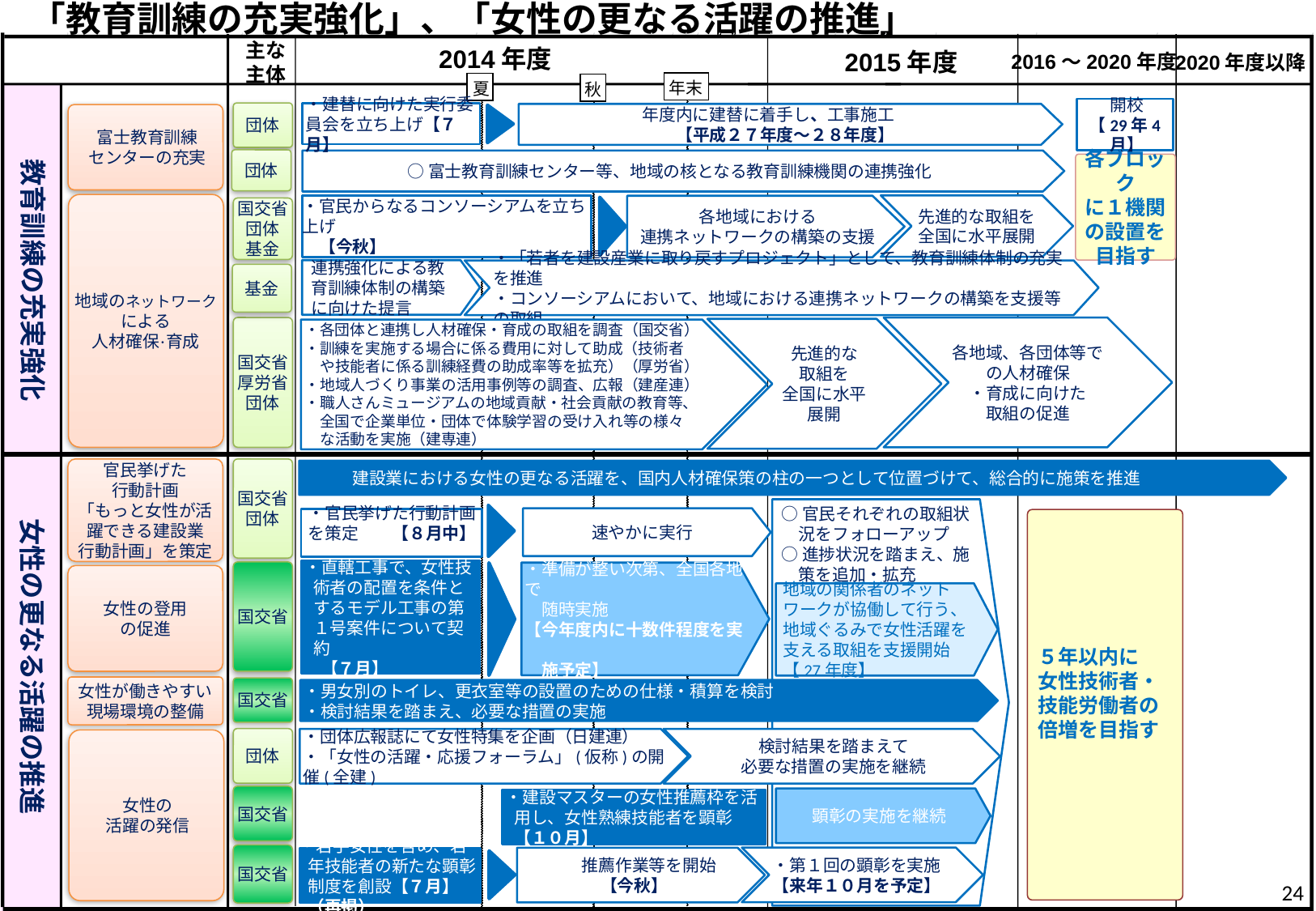

「教育訓練の充実強化」、「女性の更なる活躍の推進」

2014年度
2015年度
2016～2020年度
2020年度以降

年末

夏

秋

主な
主体

教育訓練の充実強化
開校
【29年4月】
団体
・建替に向けた実行委員会を立ち上げ【７月】
年度内に建替に着手し、工事施工
【平成２７年度～２８年度】
富士教育訓練
センターの充実

団体
○富士教育訓練センター等、地域の核となる教育訓練機関の連携強化
各ブロック
に１機関の設置を目指す
地域のネットワークによる
人材確保･育成
先進的な取組を
全国に水平展開
・官民からなるコンソーシアムを立ち上げ
　【今秋】
各地域における
連携ネットワークの構築の支援
国交省
団体
基金

連携強化による教育訓練体制の構築に向けた提言
・「若者を建設産業に取り戻すプロジェクト」として、教育訓練体制の充実を推進
・コンソーシアムにおいて、地域における連携ネットワークの構築を支援等の取組
基金
国交省
厚労省
団体
各地域、各団体等での人材確保
・育成に向けた
取組の促進
先進的な
取組を
全国に水平展開
・各団体と連携し人材確保・育成の取組を調査（国交省）
・訓練を実施する場合に係る費用に対して助成（技術者
　や技能者に係る訓練経費の助成率等を拡充）（厚労省）
・地域人づくり事業の活用事例等の調査、広報（建産連）
・職人さんミュージアムの地域貢献・社会貢献の教育等、
　全国で企業単位・団体で体験学習の受け入れ等の様々
　な活動を実施（建専連）
官民挙げた
行動計画
「もっと女性が活躍できる建設業
行動計画」を策定
国交省
団体
建設業における女性の更なる活躍を、国内人材確保策の柱の一つとして位置づけて、総合的に施策を推進
女性の更なる活躍の推進
○官民それぞれの取組状況をフォローアップ
○進捗状況を踏まえ、施策を追加・拡充
速やかに実行
・官民挙げた行動計画を策定　　【８月中】
５年以内に
女性技術者・
技能労働者の
倍増を目指す

・直轄工事で、女性技術者の配置を条件とするモデル工事の第１号案件について契約
　【７月】
国交省
・準備が整い次第、全国各地で
　随時実施
【今年度内に十数件程度を実
　施予定】
女性の登用
の促進
地域の関係者のネットワークが協働して行う、地域ぐるみで女性活躍を支える取組を支援開始【27年度】

女性が働きやすい
現場環境の整備
国交省
・男女別のトイレ、更衣室等の設置のための仕様・積算を検討
・検討結果を踏まえ、必要な措置の実施
団体
・団体広報誌にて女性特集を企画（日建連）
・「女性の活躍・応援フォーラム」(仮称)の開催(全建)
検討結果を踏まえて
必要な措置の実施を継続
女性の
活躍の発信
国交省
顕彰の実施を継続
・建設マスターの女性推薦枠を活用し、女性熟練技能者を顕彰【１０月】
国交省
・第１回の顕彰を実施
【来年１０月を予定】
　　推薦作業等を開始
【今秋】
・若手女性を含め、若年技能者の新たな顕彰制度を創設【７月】（再掲）

24